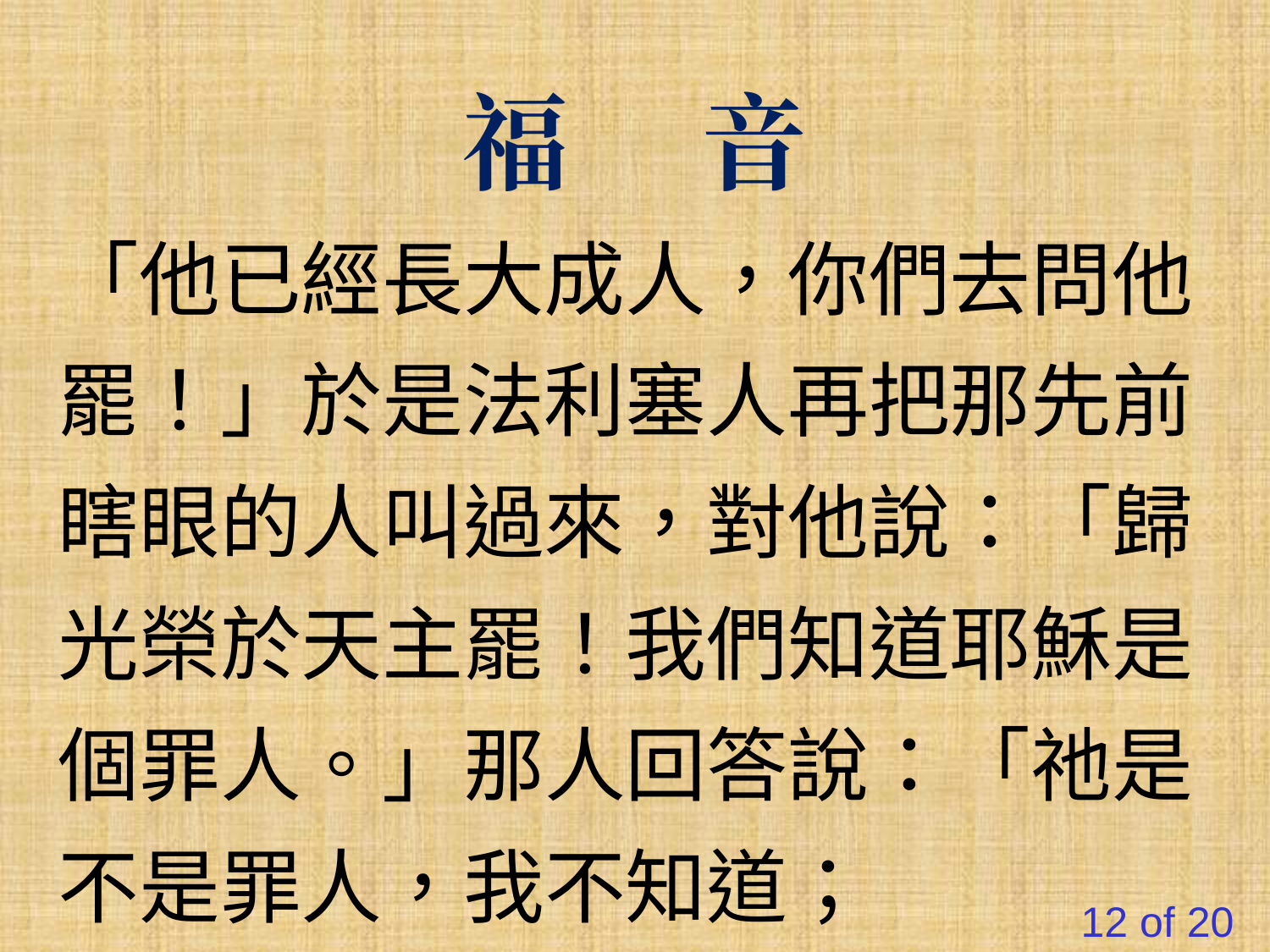

福     音
「他已經長大成人，你們去問他罷！」於是法利塞人再把那先前瞎眼的人叫過來，對他說：「歸光榮於天主罷！我們知道耶穌是個罪人。」那人回答說：「祂是不是罪人，我不知道；
12 of 20